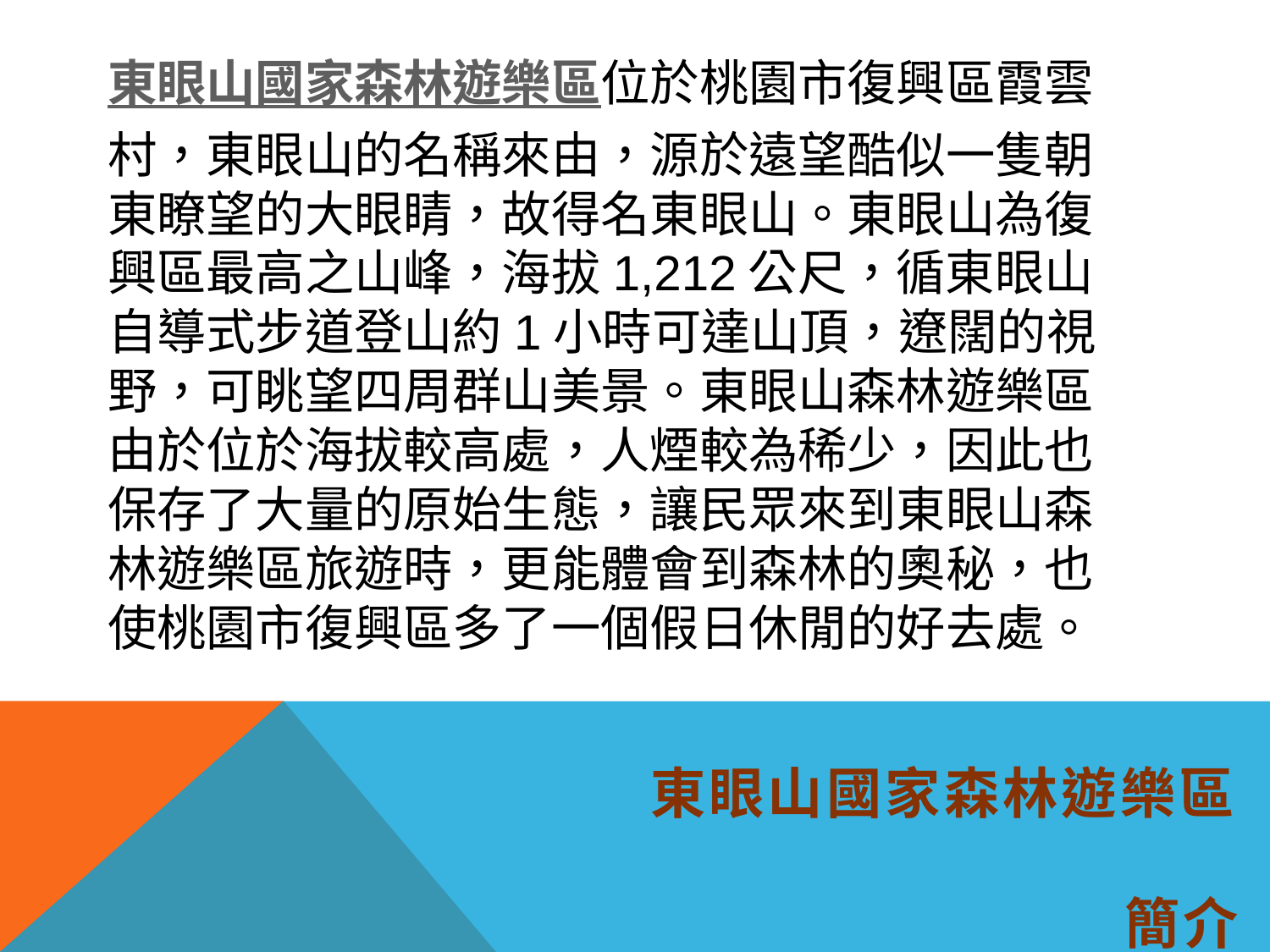

# 東眼山國家森林遊樂區位於桃園市復興區霞雲村，東眼山的名稱來由，源於遠望酷似一隻朝東瞭望的大眼睛，故得名東眼山。東眼山為復興區最高之山峰，海拔1,212公尺，循東眼山自導式步道登山約1小時可達山頂，遼闊的視野，可眺望四周群山美景。東眼山森林遊樂區由於位於海拔較高處，人煙較為稀少，因此也保存了大量的原始生態，讓民眾來到東眼山森林遊樂區旅遊時，更能體會到森林的奧秘，也使桃園市復興區多了一個假日休閒的好去處。
東眼山國家森林遊樂區簡介